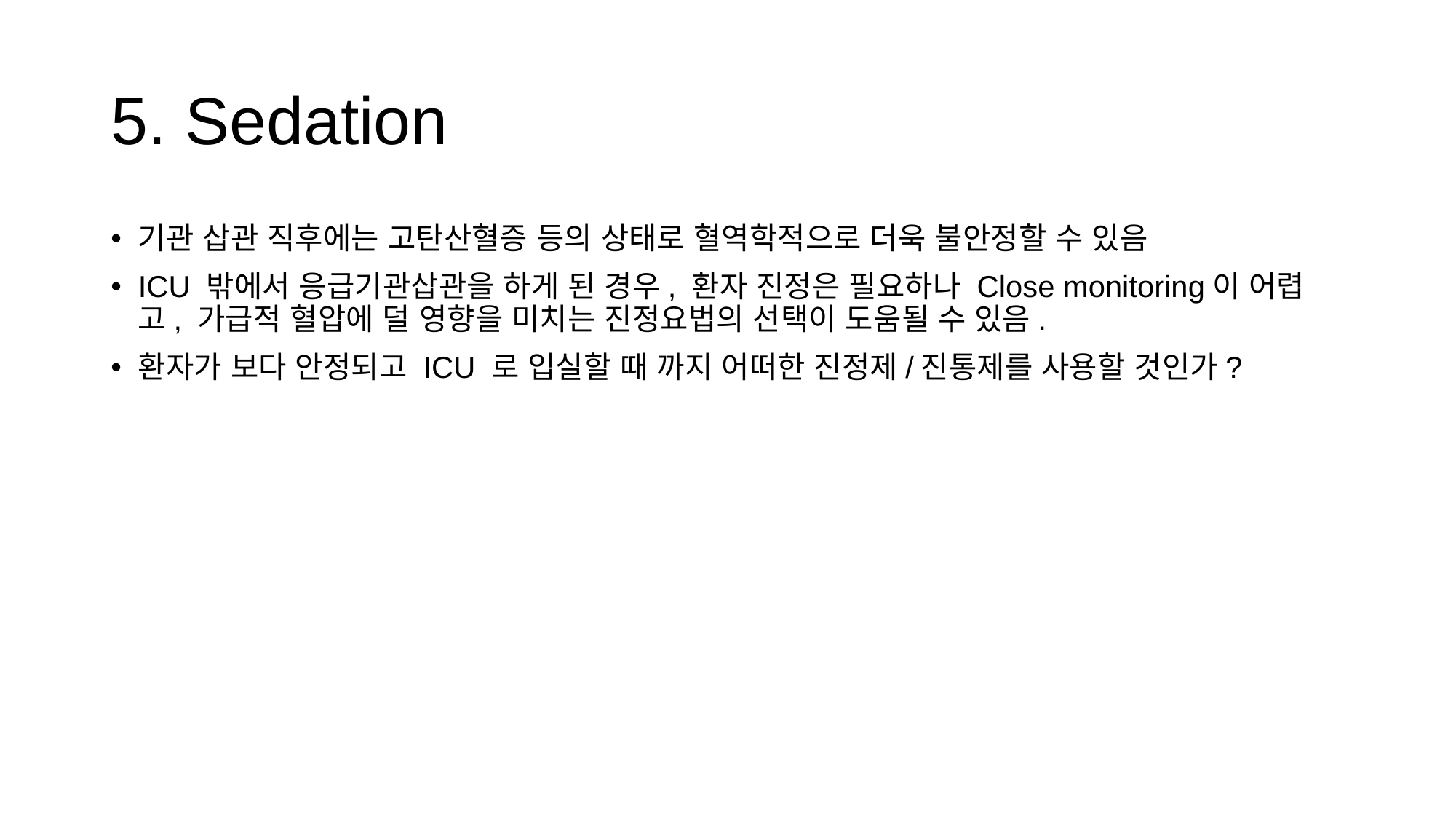

# 5. Sedation
기관 삽관 직후에는 고탄산혈증 등의 상태로 혈역학적으로 더욱 불안정할 수 있음
ICU 밖에서 응급기관삽관을 하게 된 경우, 환자 진정은 필요하나 Close monitoring이 어렵고, 가급적 혈압에 덜 영향을 미치는 진정요법의 선택이 도움될 수 있음.
환자가 보다 안정되고 ICU 로 입실할 때 까지 어떠한 진정제/진통제를 사용할 것인가?